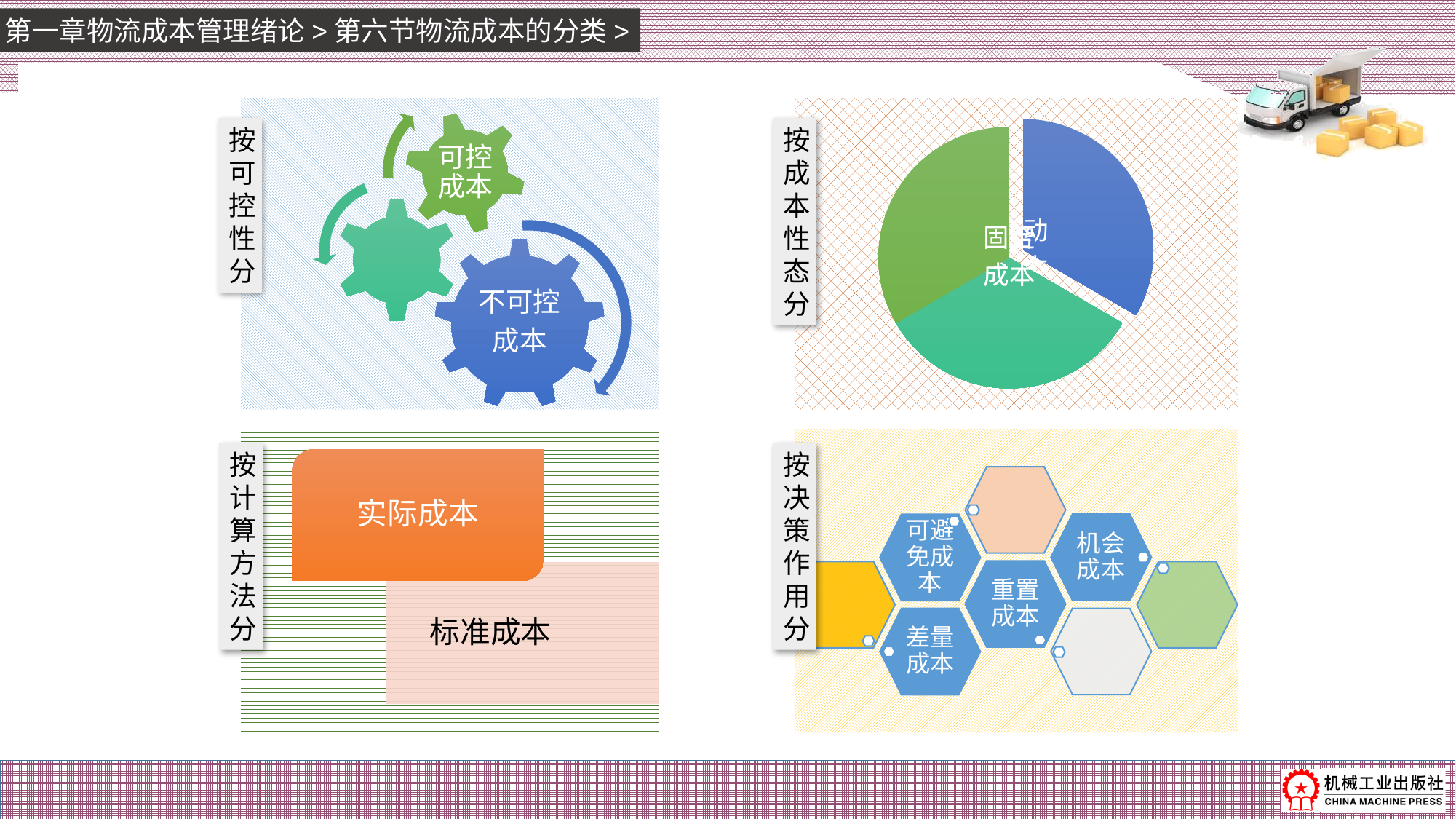

第一章物流成本管理绪论>第六节物流成本的分类>
不可控
成本

可控成本
变动
成本
混合
成本
固定
成本
按可控性分
按成本性态分
标准成本
实际成本
差量成本
重置成本
可避免成本
机会成本
按计算方法分
按决策作用分